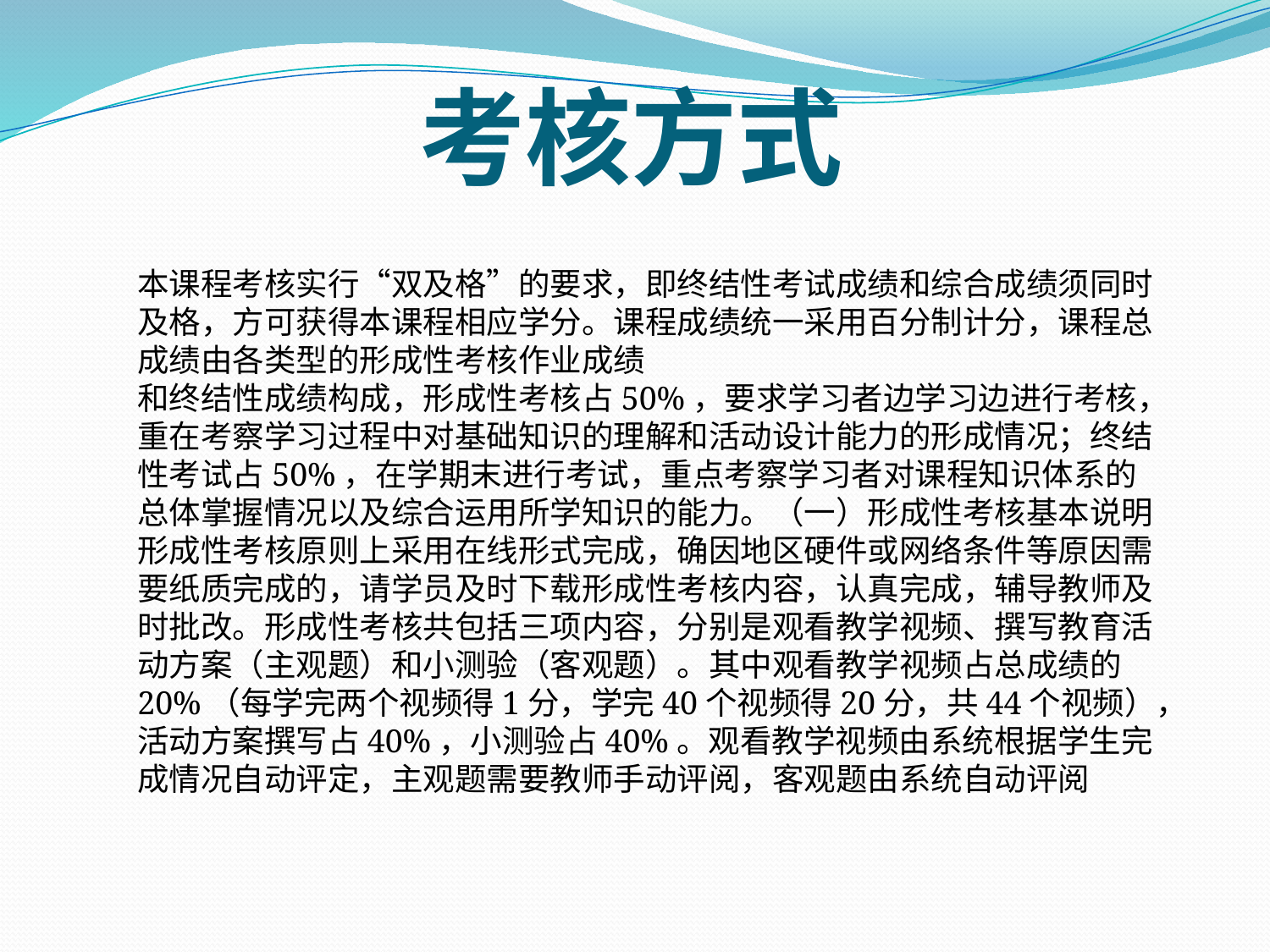

# 考核方式
本课程考核实行“双及格”的要求，即终结性考试成绩和综合成绩须同时及格，方可获得本课程相应学分。课程成绩统一采用百分制计分，课程总成绩由各类型的形成性考核作业成绩
和终结性成绩构成，形成性考核占50%，要求学习者边学习边进行考核，重在考察学习过程中对基础知识的理解和活动设计能力的形成情况；终结性考试占50%，在学期末进行考试，重点考察学习者对课程知识体系的总体掌握情况以及综合运用所学知识的能力。（一）形成性考核基本说明形成性考核原则上采用在线形式完成，确因地区硬件或网络条件等原因需要纸质完成的，请学员及时下载形成性考核内容，认真完成，辅导教师及时批改。形成性考核共包括三项内容，分别是观看教学视频、撰写教育活动方案（主观题）和小测验（客观题）。其中观看教学视频占总成绩的20%（每学完两个视频得1分，学完40个视频得20分，共44个视频），活动方案撰写占40%，小测验占40%。观看教学视频由系统根据学生完成情况自动评定，主观题需要教师手动评阅，客观题由系统自动评阅